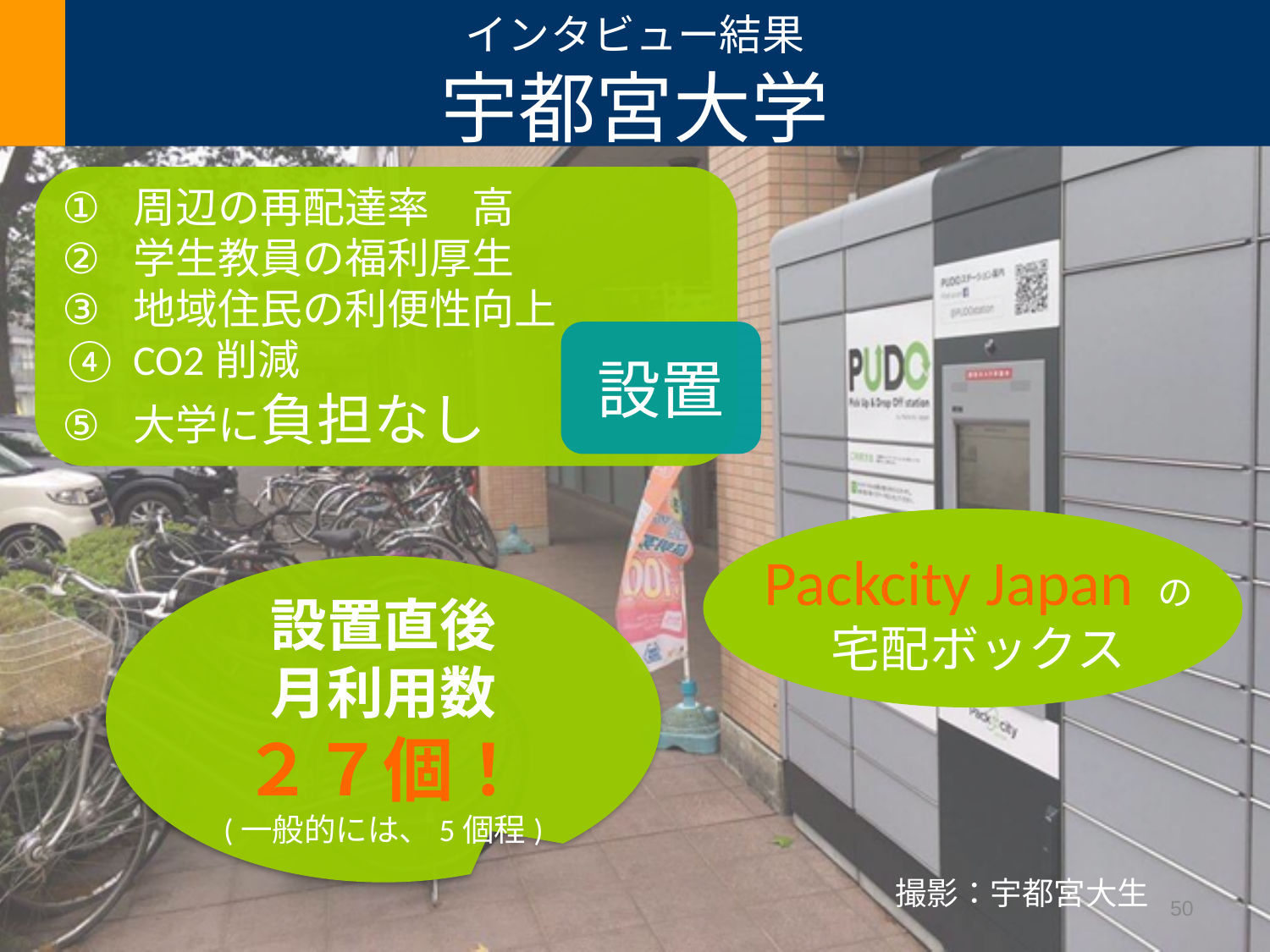

# インタビュー結果 宇都宮大学
周辺の再配達率　高
学生教員の福利厚生
地域住民の利便性向上
CO2削減
大学に負担なし
設置

Packcity Japan の
宅配ボックス
設置直後
月利用数
２７個！
(一般的には、5個程)
撮影：宇都宮大生
50